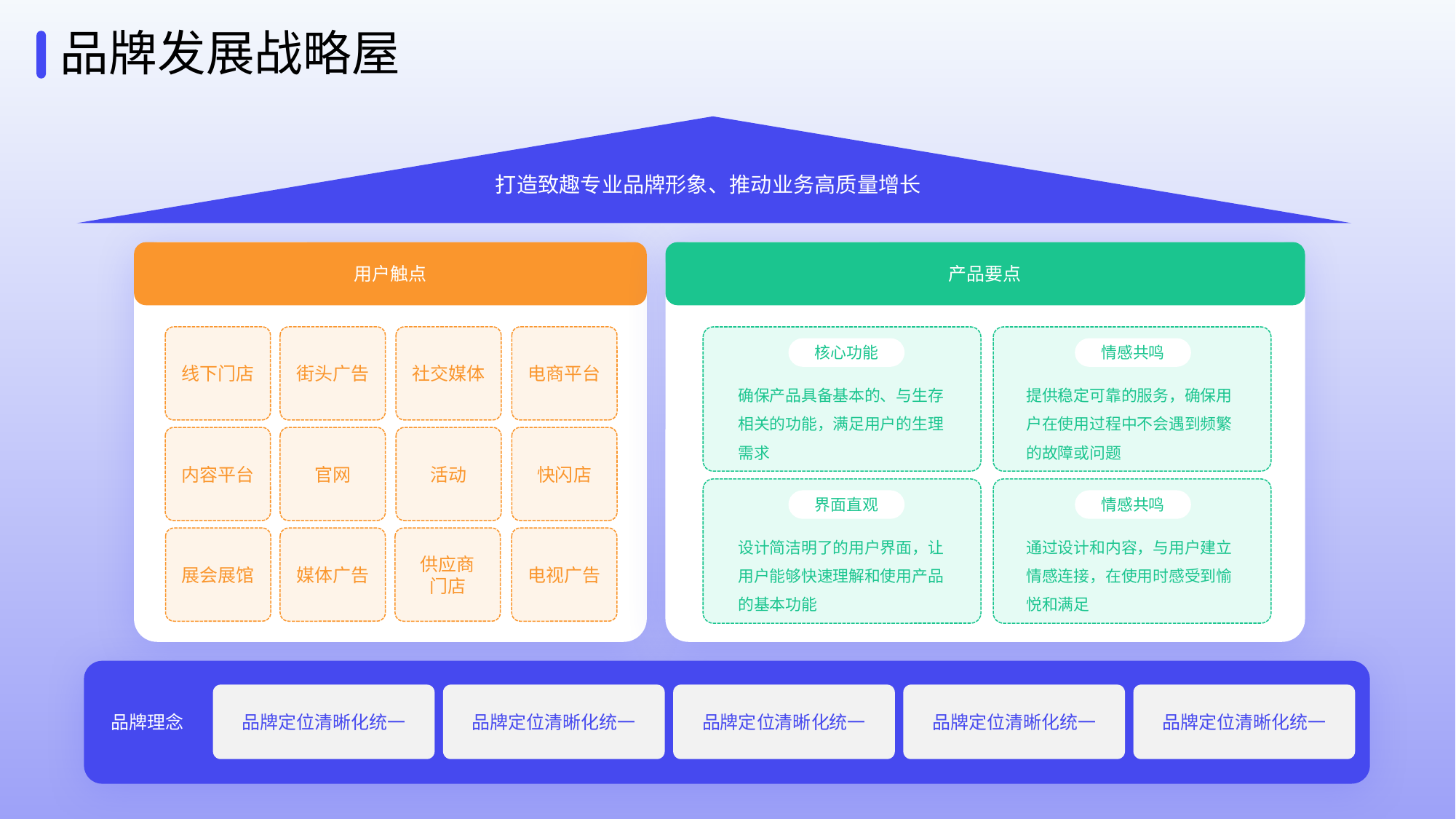

品牌发展战略屋

打造致趣专业品牌形象、推动业务高质量增长
用户触点
产品要点

社交媒体
电商平台
线下门店
街头广告

核心功能
情感共鸣
确保产品具备基本的、与生存相关的功能，满足用户的生理需求
提供稳定可靠的服务，确保用户在使用过程中不会遇到频繁的故障或问题
内容平台
官网
活动
快闪店

界面直观
情感共鸣
设计简洁明了的用户界面，让用户能够快速理解和使用产品的基本功能
通过设计和内容，与用户建立情感连接，在使用时感受到愉悦和满足
媒体广告
电视广告
展会展馆
供应商
门店

品牌定位清晰化统一
品牌定位清晰化统一
品牌定位清晰化统一
品牌定位清晰化统一
品牌定位清晰化统一
品牌理念